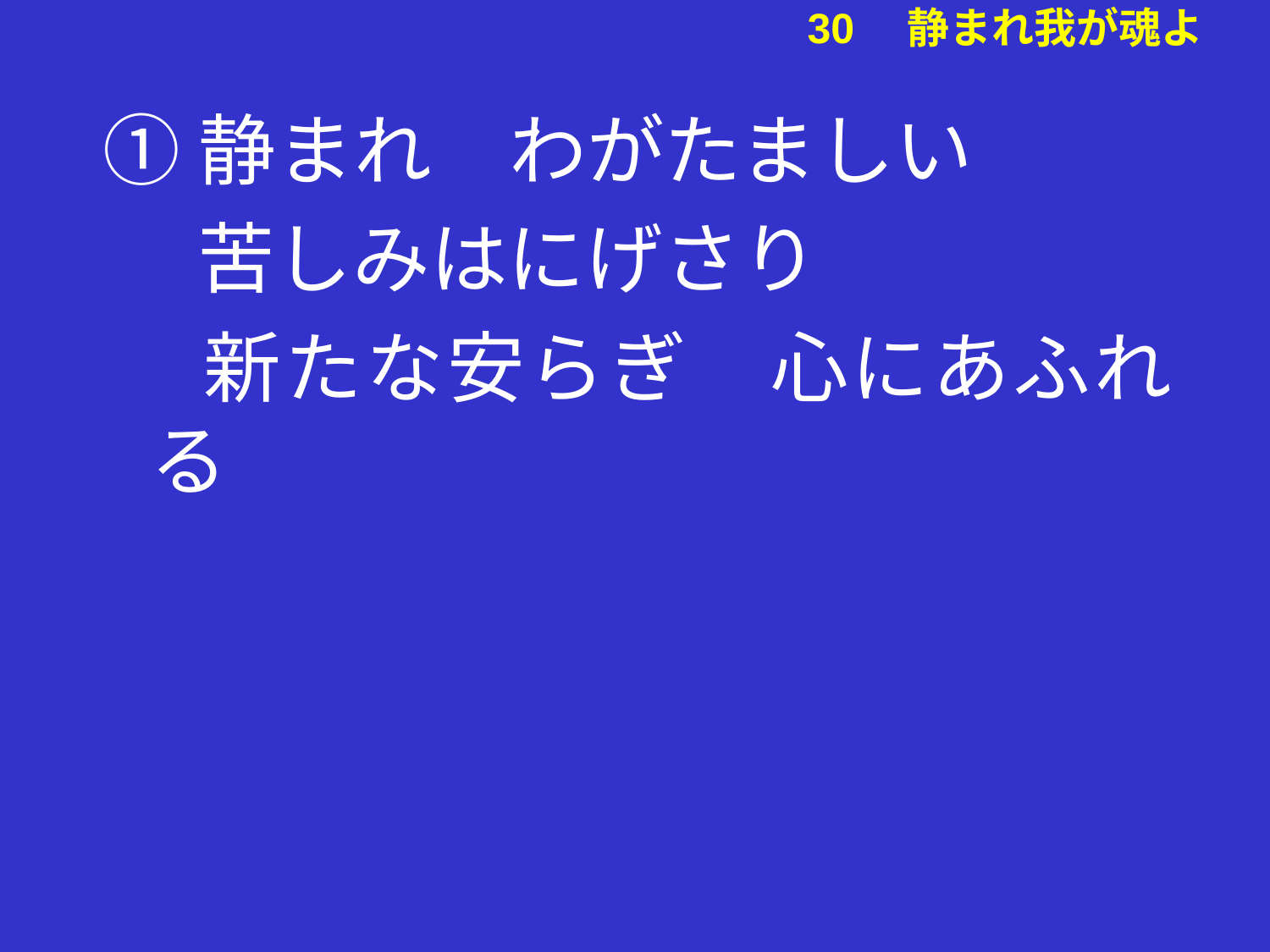

①静まれ　わがたましい
　 苦しみはにげさり
　 新たな安らぎ　心にあふれる

# 30　静まれ我が魂よ